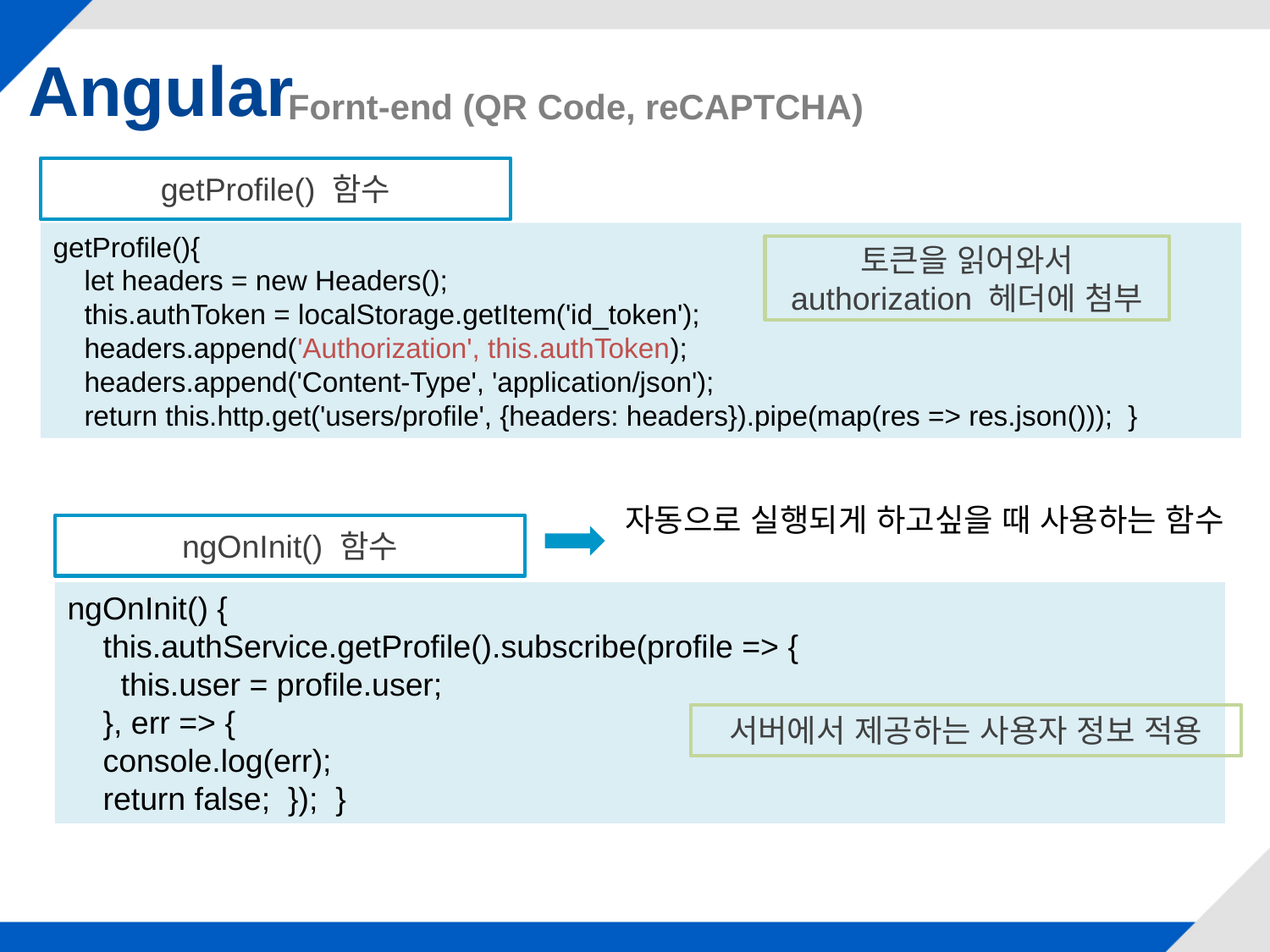

Angular
Fornt-end (QR Code, reCAPTCHA)
getProfile() 함수
getProfile(){
    let headers = new Headers();
    this.authToken = localStorage.getItem('id_token');
    headers.append('Authorization', this.authToken);
    headers.append('Content-Type', 'application/json');
    return this.http.get('users/profile', {headers: headers}).pipe(map(res => res.json()));  }
토큰을 읽어와서 authorization 헤더에 첨부
자동으로 실행되게 하고싶을 때 사용하는 함수
ngOnInit() 함수

ngOnInit() {
    this.authService.getProfile().subscribe(profile => {
      this.user = profile.user;
    }, err => {
    console.log(err);
    return false;  });  }
서버에서 제공하는 사용자 정보 적용